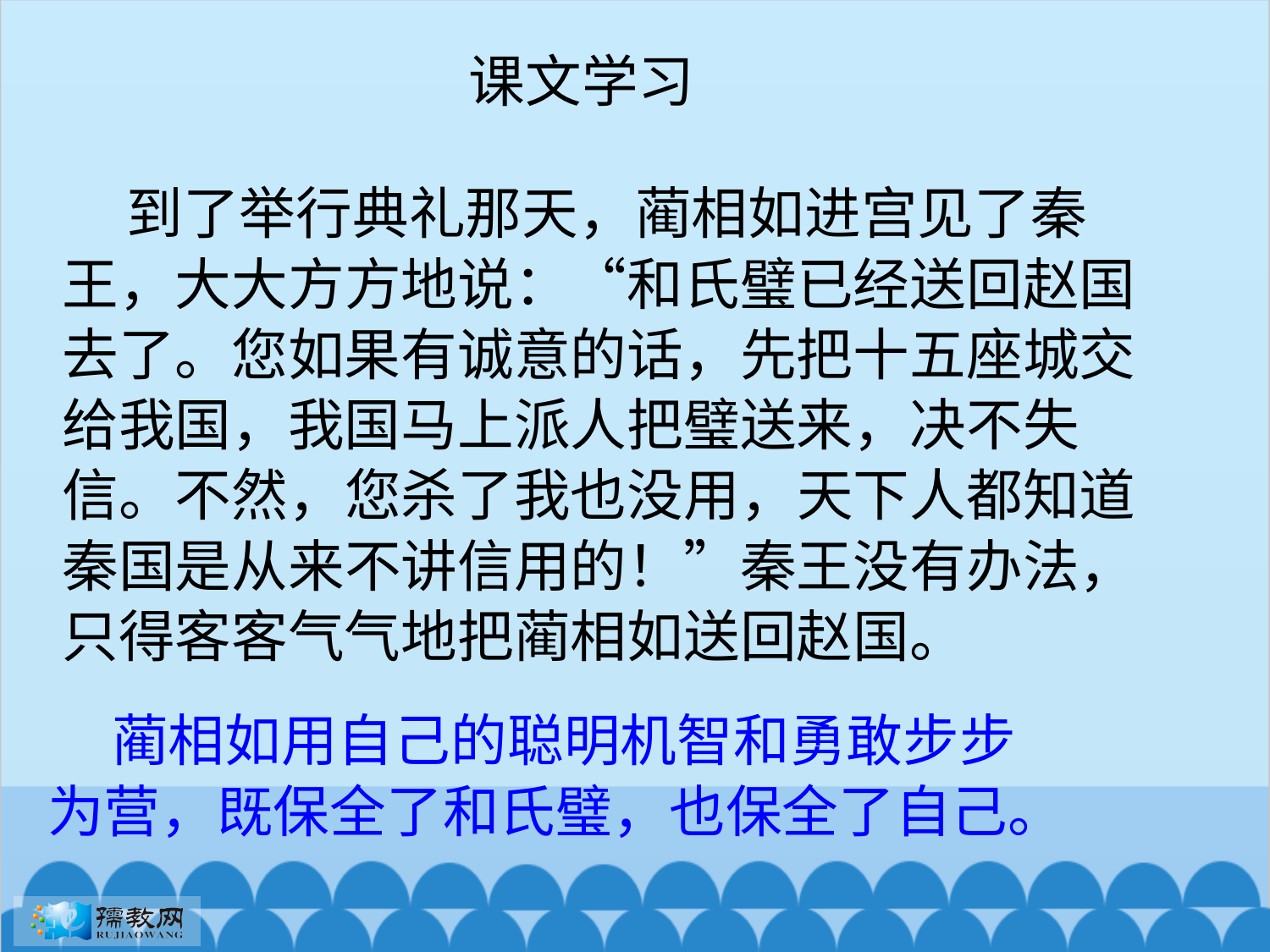

课文学习
    到了举行典礼那天，蔺相如进宫见了秦王，大大方方地说：“和氏璧已经送回赵国去了。您如果有诚意的话，先把十五座城交给我国，我国马上派人把璧送来，决不失信。不然，您杀了我也没用，天下人都知道秦国是从来不讲信用的！”秦王没有办法，只得客客气气地把蔺相如送回赵国。
    蔺相如用自己的聪明机智和勇敢步步为营，既保全了和氏璧，也保全了自己。